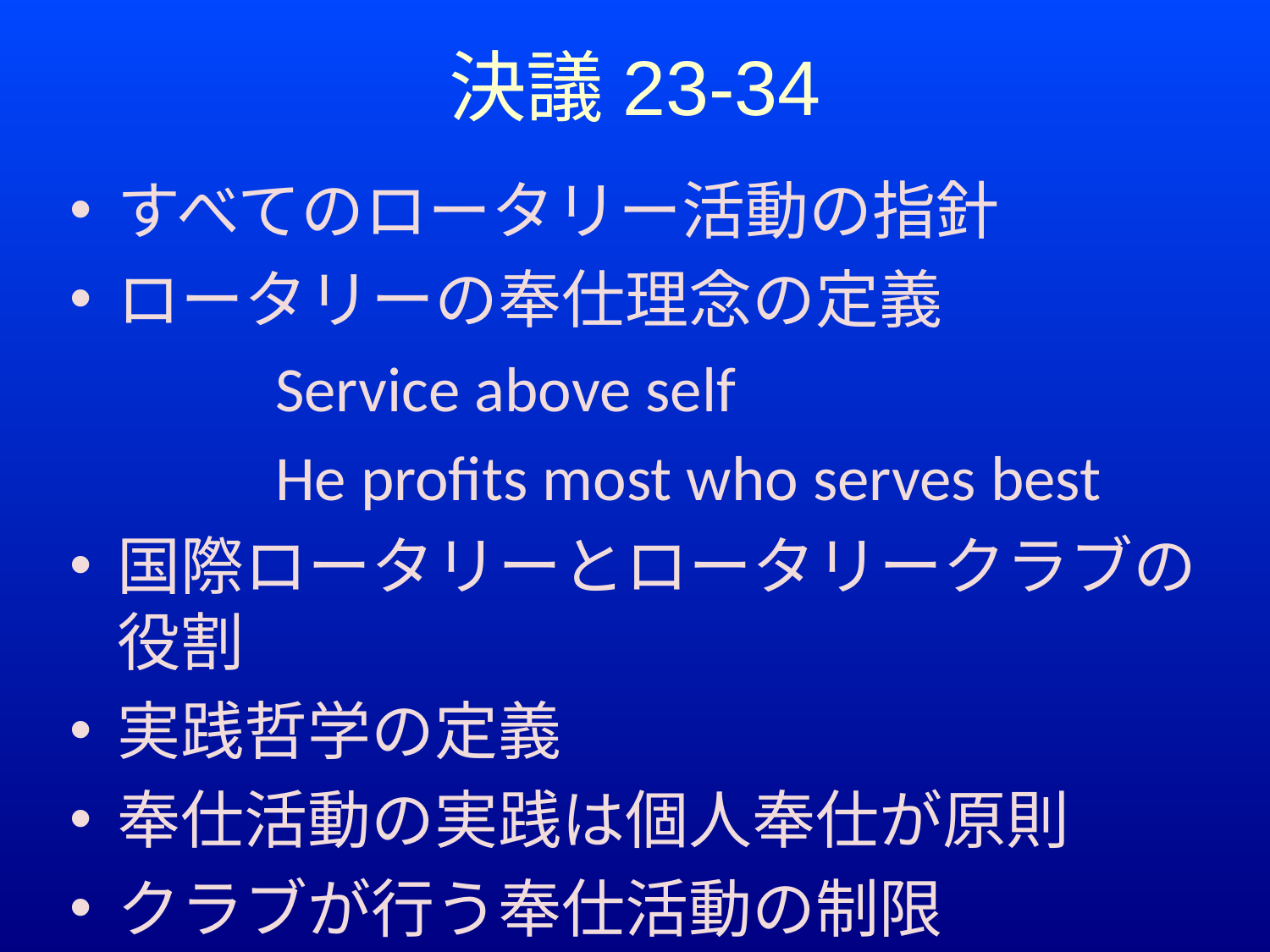

# 決議23-34
すべてのロータリー活動の指針
ロータリーの奉仕理念の定義
　　　Service above self
　　　He profits most who serves best
国際ロータリーとロータリークラブの役割
実践哲学の定義
奉仕活動の実践は個人奉仕が原則
クラブが行う奉仕活動の制限